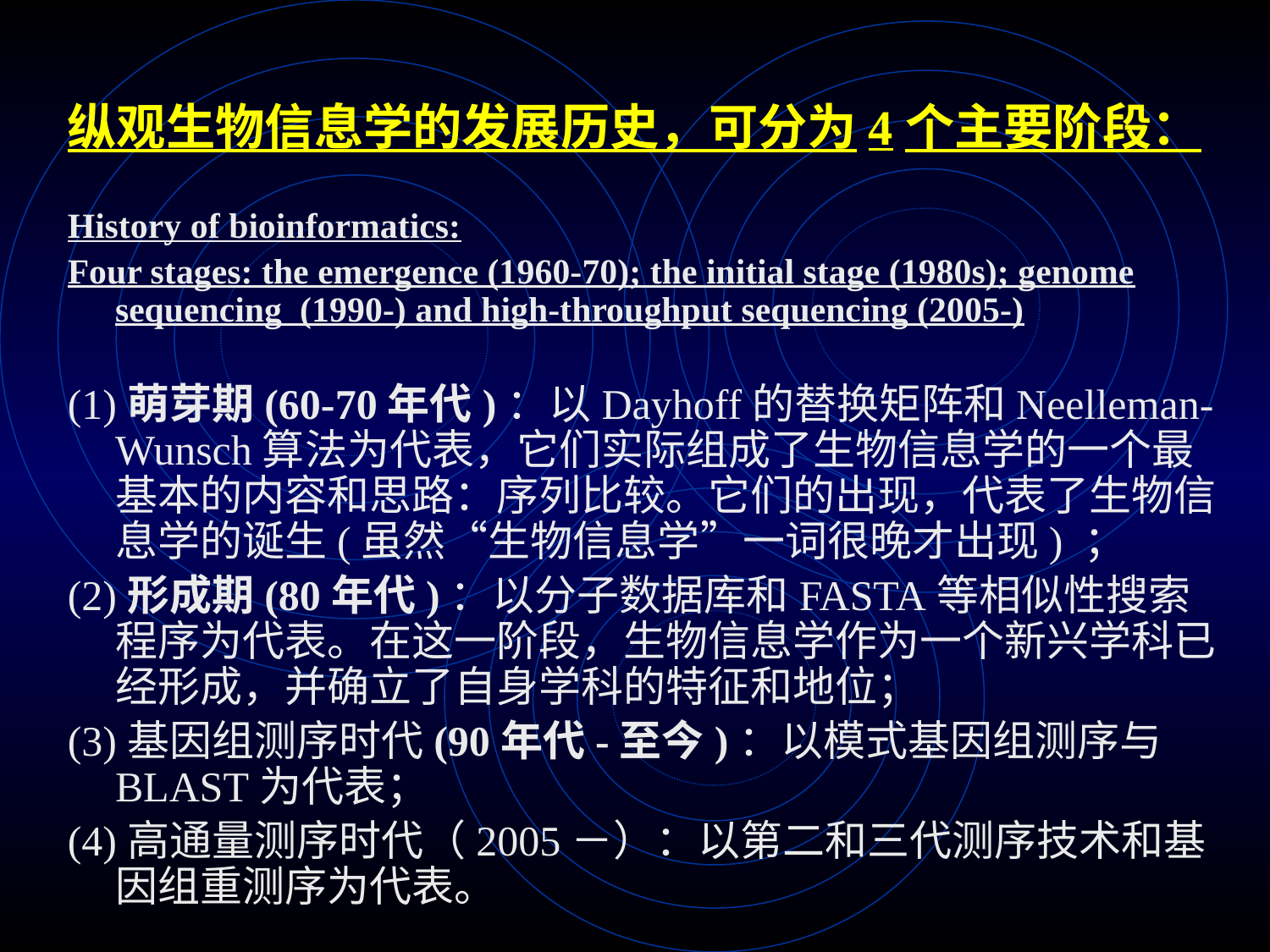

纵观生物信息学的发展历史，可分为4个主要阶段：

History of bioinformatics:
Four stages: the emergence (1960-70); the initial stage (1980s); genome sequencing  (1990-) and high-throughput sequencing (2005-)

(1)萌芽期(60-70年代)：以Dayhoff的替换矩阵和Neelleman-Wunsch算法为代表，它们实际组成了生物信息学的一个最基本的内容和思路：序列比较。它们的出现，代表了生物信息学的诞生(虽然“生物信息学”一词很晚才出现) ；
(2)形成期(80年代)：以分子数据库和FASTA等相似性搜索程序为代表。在这一阶段，生物信息学作为一个新兴学科已经形成，并确立了自身学科的特征和地位；
(3)基因组测序时代(90年代-至今)：以模式基因组测序与BLAST为代表；
(4)高通量测序时代（2005－）：以第二和三代测序技术和基因组重测序为代表。